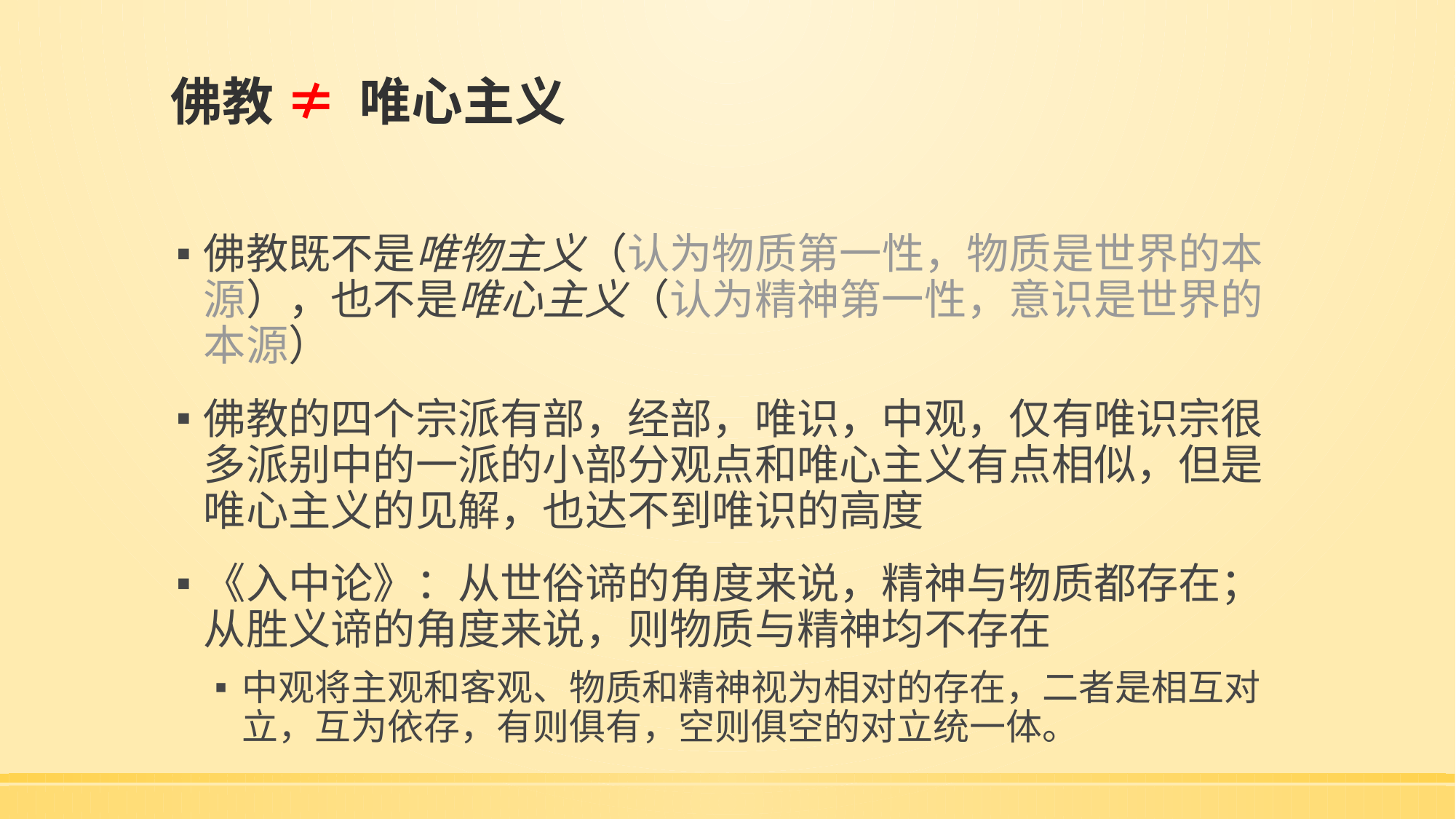

# 佛教 ≠  唯心主义
佛教既不是唯物主义（认为物质第一性，物质是世界的本源），也不是唯心主义（认为精神第一性，意识是世界的本源）
佛教的四个宗派有部，经部，唯识，中观，仅有唯识宗很多派别中的一派的小部分观点和唯心主义有点相似，但是唯心主义的见解，也达不到唯识的高度
《入中论》：从世俗谛的角度来说，精神与物质都存在；从胜义谛的角度来说，则物质与精神均不存在
中观将主观和客观、物质和精神视为相对的存在，二者是相互对立，互为依存，有则俱有，空则俱空的对立统一体。